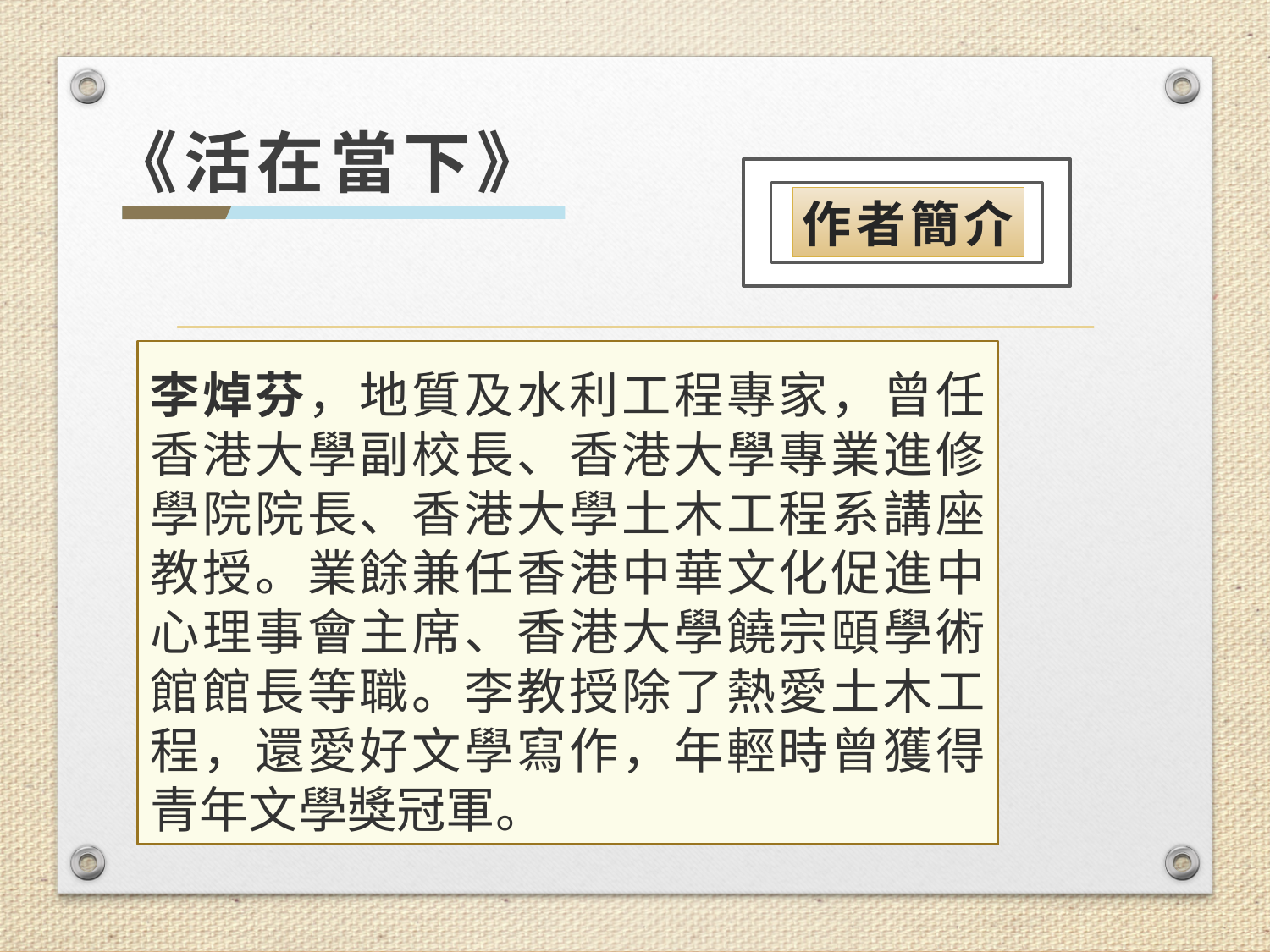

《活在當下》

作者簡介

李焯芬，地質及水利工程專家，曾任香港大學副校長、香港大學專業進修學院院長、香港大學土木工程系講座教授。業餘兼任香港中華文化促進中心理事會主席、香港大學饒宗頤學術館館長等職。李教授除了熱愛土木工程，還愛好文學寫作，年輕時曾獲得青年文學獎冠軍。